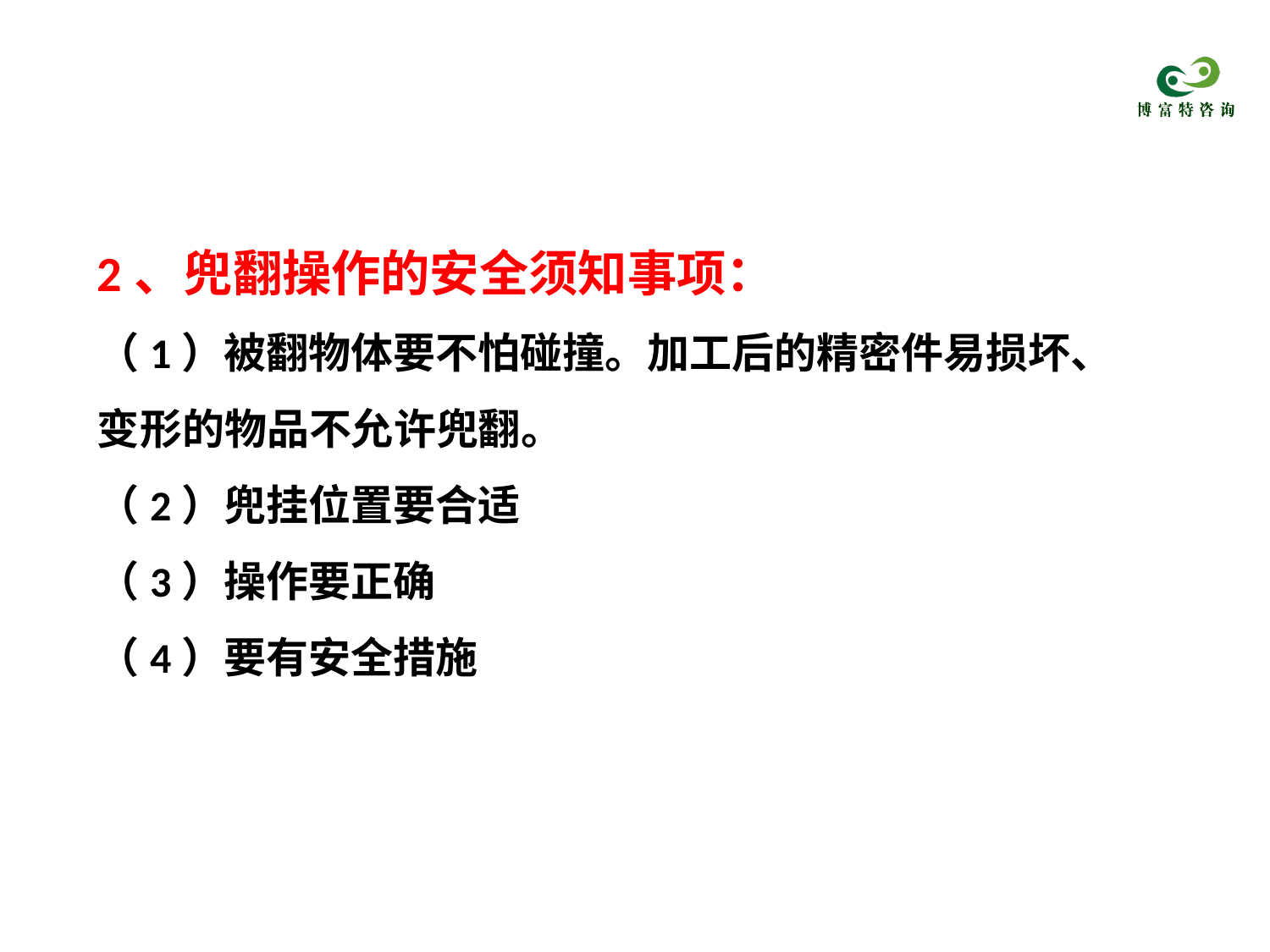

2、兜翻操作的安全须知事项：
（1）被翻物体要不怕碰撞。加工后的精密件易损坏、变形的物品不允许兜翻。
（2）兜挂位置要合适
（3）操作要正确
（4）要有安全措施
9